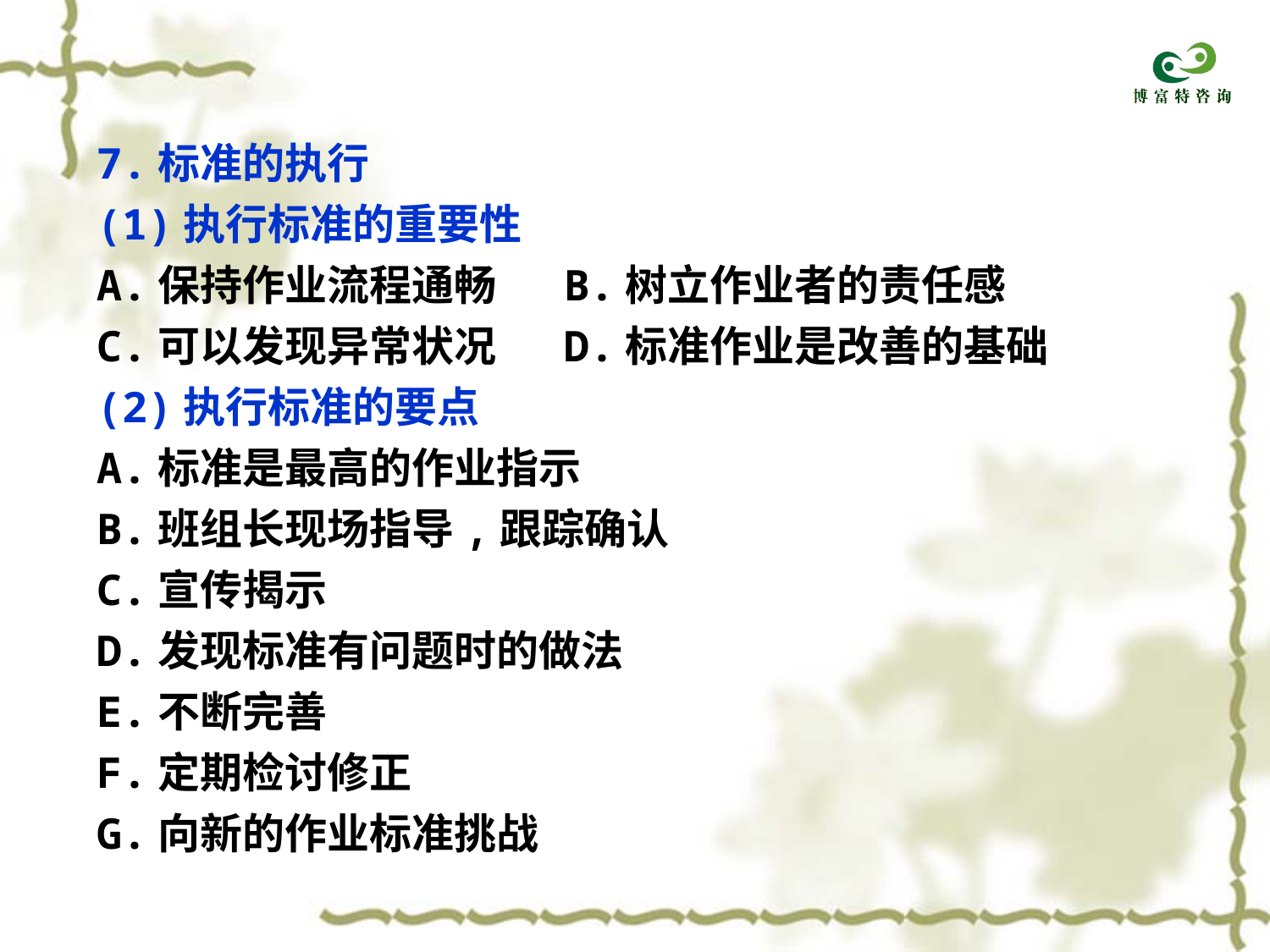

7.标准的执行
(1)执行标准的重要性
A.保持作业流程通畅      B.树立作业者的责任感
C.可以发现异常状况      D.标准作业是改善的基础
(2)执行标准的要点
A.标准是最高的作业指示
B.班组长现场指导,跟踪确认
C.宣传揭示
D.发现标准有问题时的做法
E.不断完善
F.定期检讨修正
G.向新的作业标准挑战